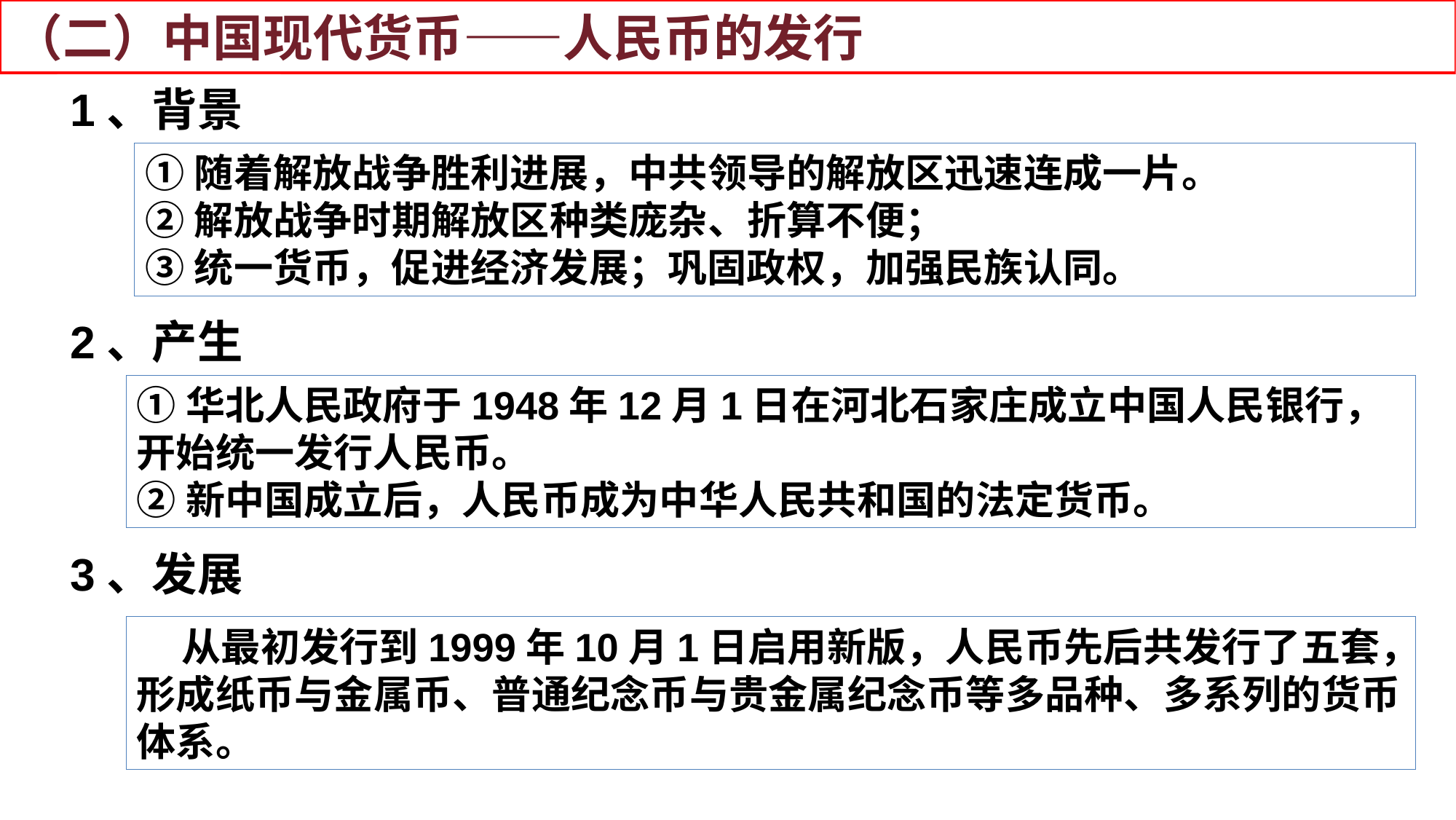

（二）中国现代货币——人民币的发行
1、背景
①随着解放战争胜利进展，中共领导的解放区迅速连成一片。
②解放战争时期解放区种类庞杂、折算不便；
③统一货币，促进经济发展；巩固政权，加强民族认同。
2、产生
①华北人民政府于1948年12月1日在河北石家庄成立中国人民银行，开始统一发行人民币。
②新中国成立后，人民币成为中华人民共和国的法定货币。
3、发展
    从最初发行到1999年10月1日启用新版，人民币先后共发行了五套，形成纸币与金属币、普通纪念币与贵金属纪念币等多品种、多系列的货币体系。